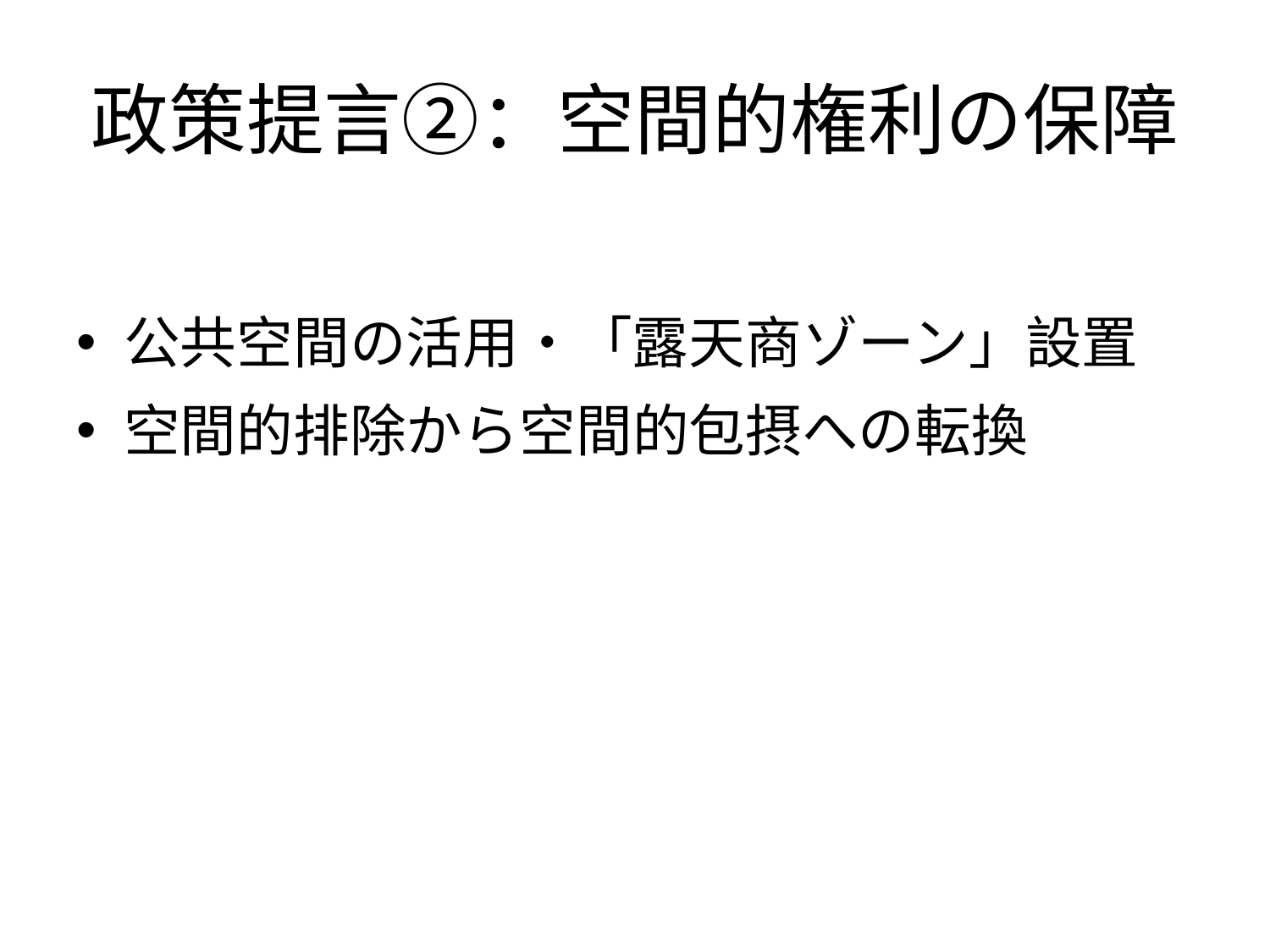

# 政策提言②：空間的権利の保障

公共空間の活用・「露天商ゾーン」設置
空間的排除から空間的包摂への転換